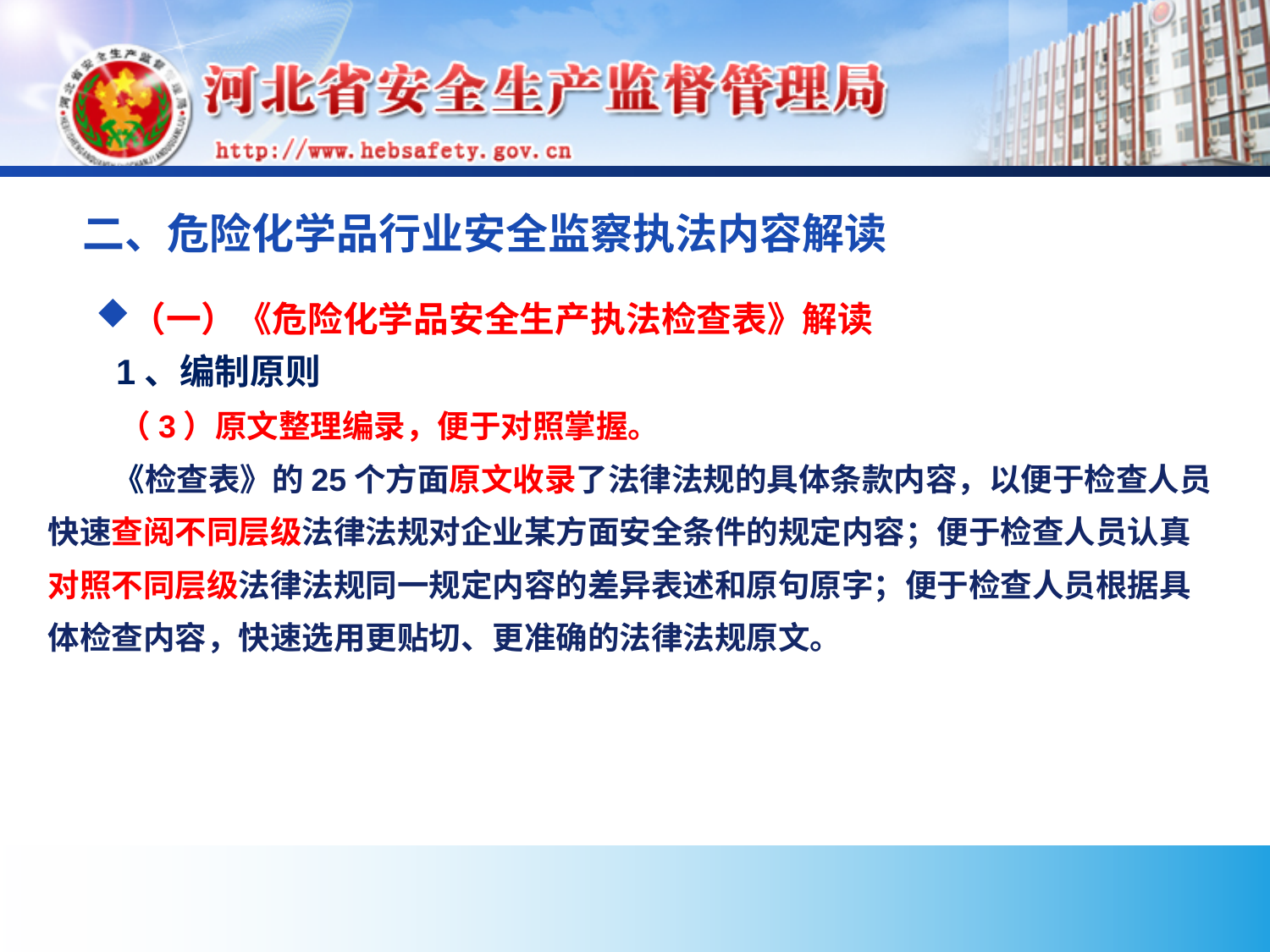

# 二、危险化学品行业安全监察执法内容解读
（一）《危险化学品安全生产执法检查表》解读
       1、编制原则
        （3）原文整理编录，便于对照掌握。
        《检查表》的25个方面原文收录了法律法规的具体条款内容，以便于检查人员快速查阅不同层级法律法规对企业某方面安全条件的规定内容；便于检查人员认真对照不同层级法律法规同一规定内容的差异表述和原句原字；便于检查人员根据具体检查内容，快速选用更贴切、更准确的法律法规原文。